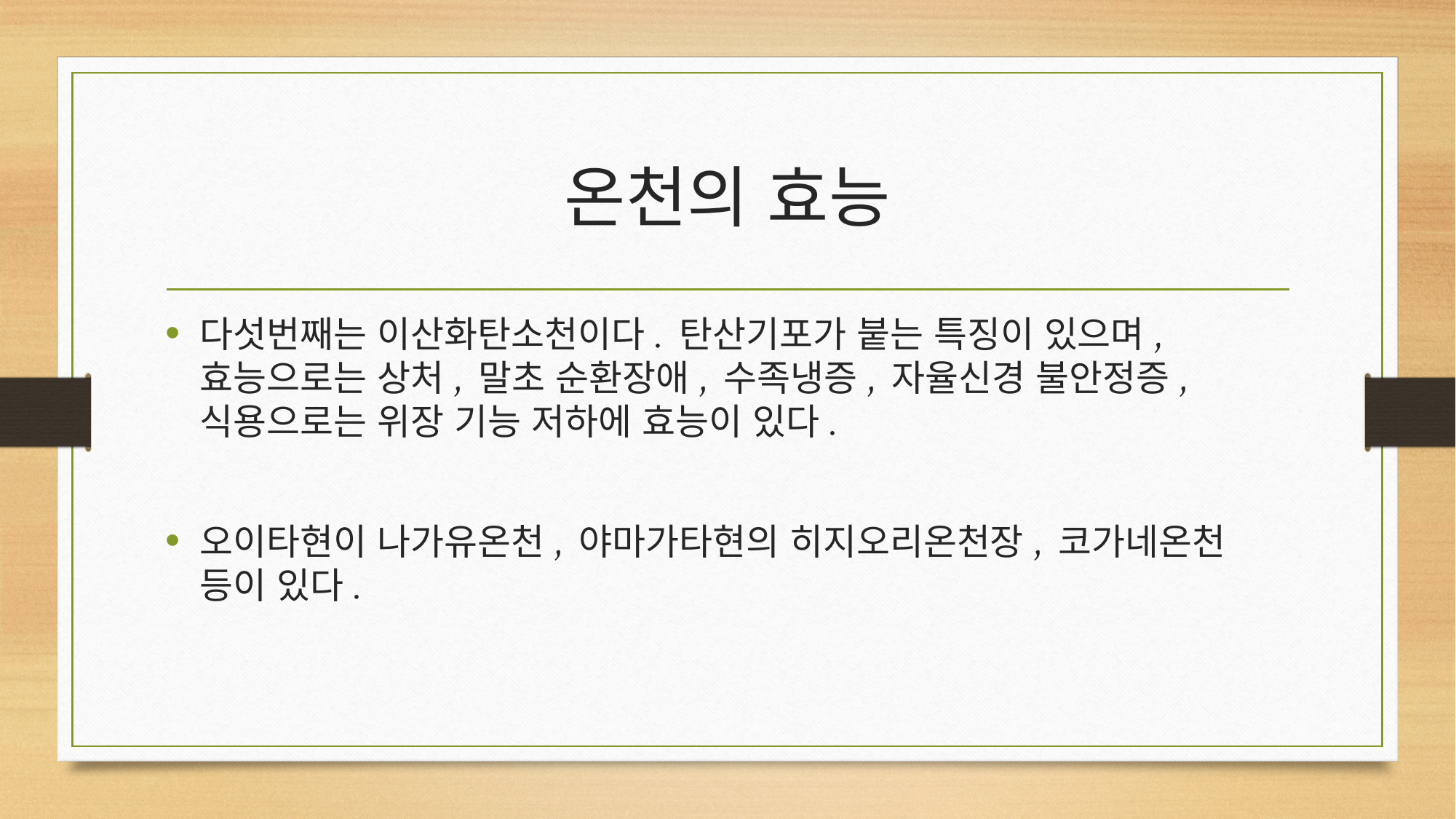

# 온천의 효능
다섯번째는 이산화탄소천이다. 탄산기포가 붙는 특징이 있으며, 효능으로는 상처, 말초 순환장애, 수족냉증, 자율신경 불안정증, 식용으로는 위장 기능 저하에 효능이 있다.

오이타현이 나가유온천, 야마가타현의 히지오리온천장, 코가네온천 등이 있다.